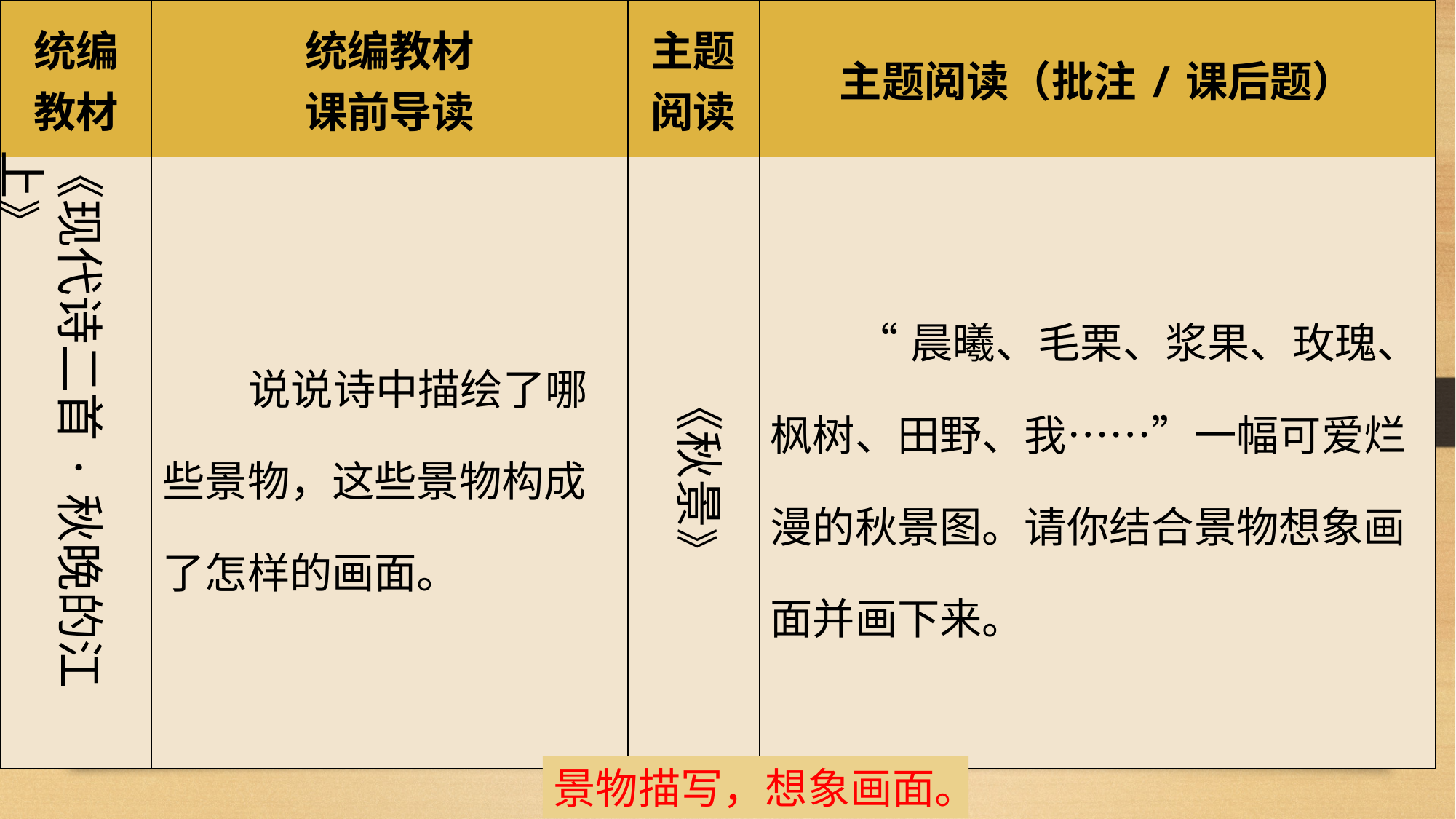

| 统编 教材 | 统编教材 课前导读 | 主题阅读 | 主题阅读（批注/课后题） |
| --- | --- | --- | --- |
|  | 说说诗中描绘了哪些景物，这些景物构成了怎样的画面。 |  | “晨曦、毛栗、浆果、玫瑰、枫树、田野、我……”一幅可爱烂漫的秋景图。请你结合景物想象画面并画下来。 |
《现代诗二首·秋晚的江上》
《秋景》
景物描写，想象画面。